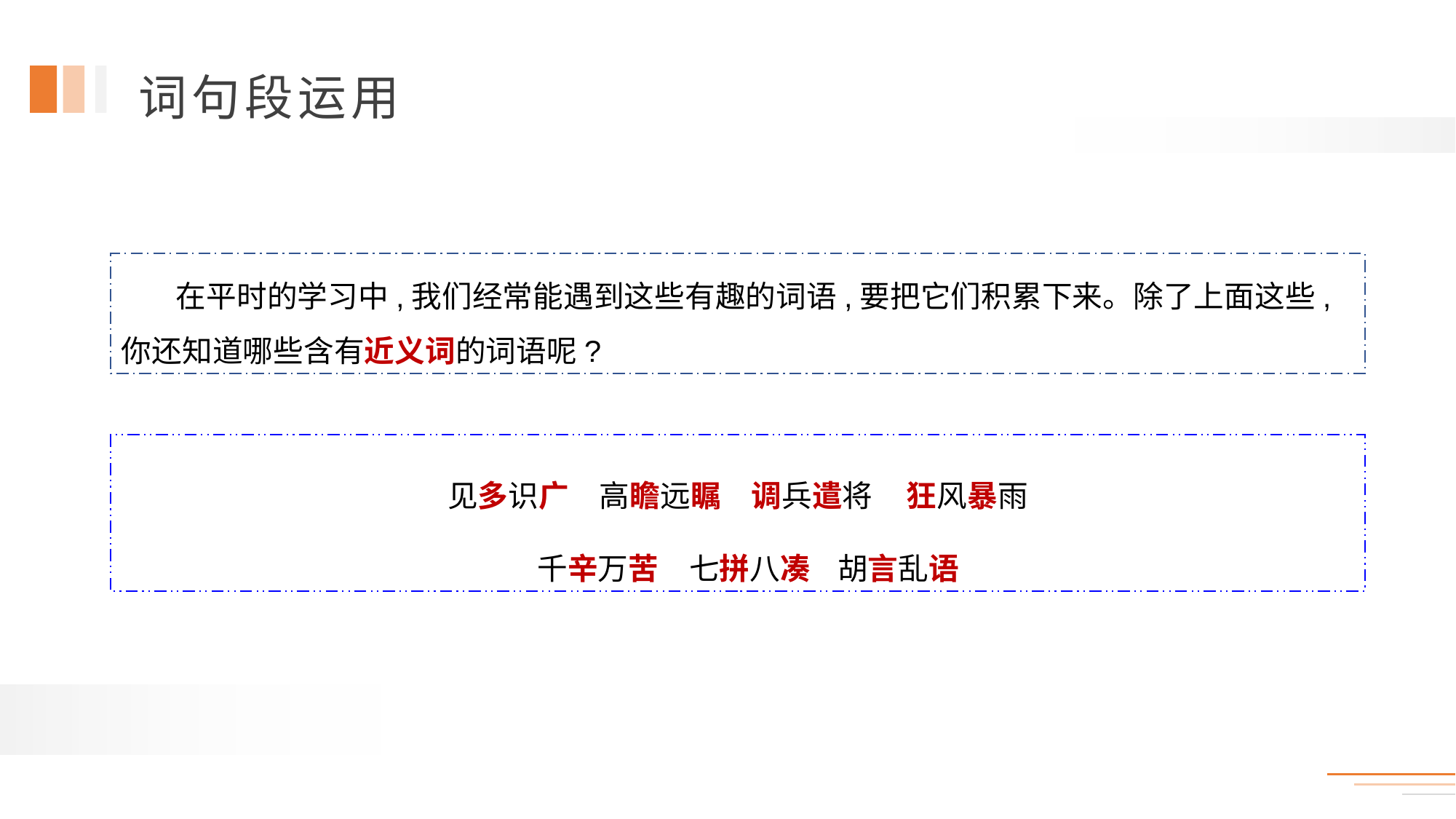

在平时的学习中,我们经常能遇到这些有趣的词语,要把它们积累下来。除了上面这些,你还知道哪些含有近义词的词语呢?
见多识广　高瞻远瞩　调兵遣将     狂风暴雨
  千辛万苦　七拼八凑    胡言乱语